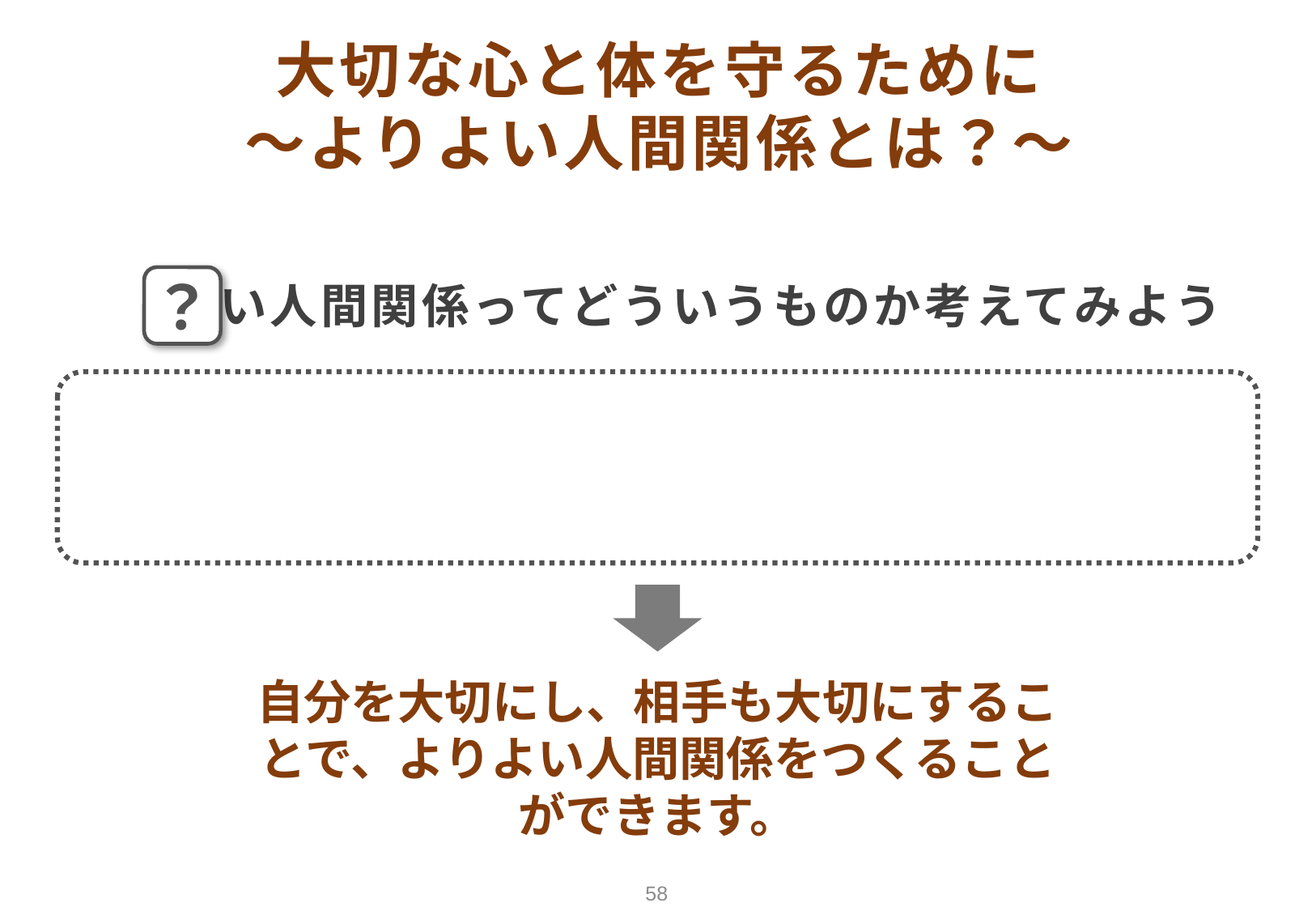

大切な心と体を守るために
～よりよい人間関係とは？～
？
よい人間関係ってどういうものか考えてみよう

自分を大切にし、相手も大切にすることで、よりよい人間関係をつくることができます。
58